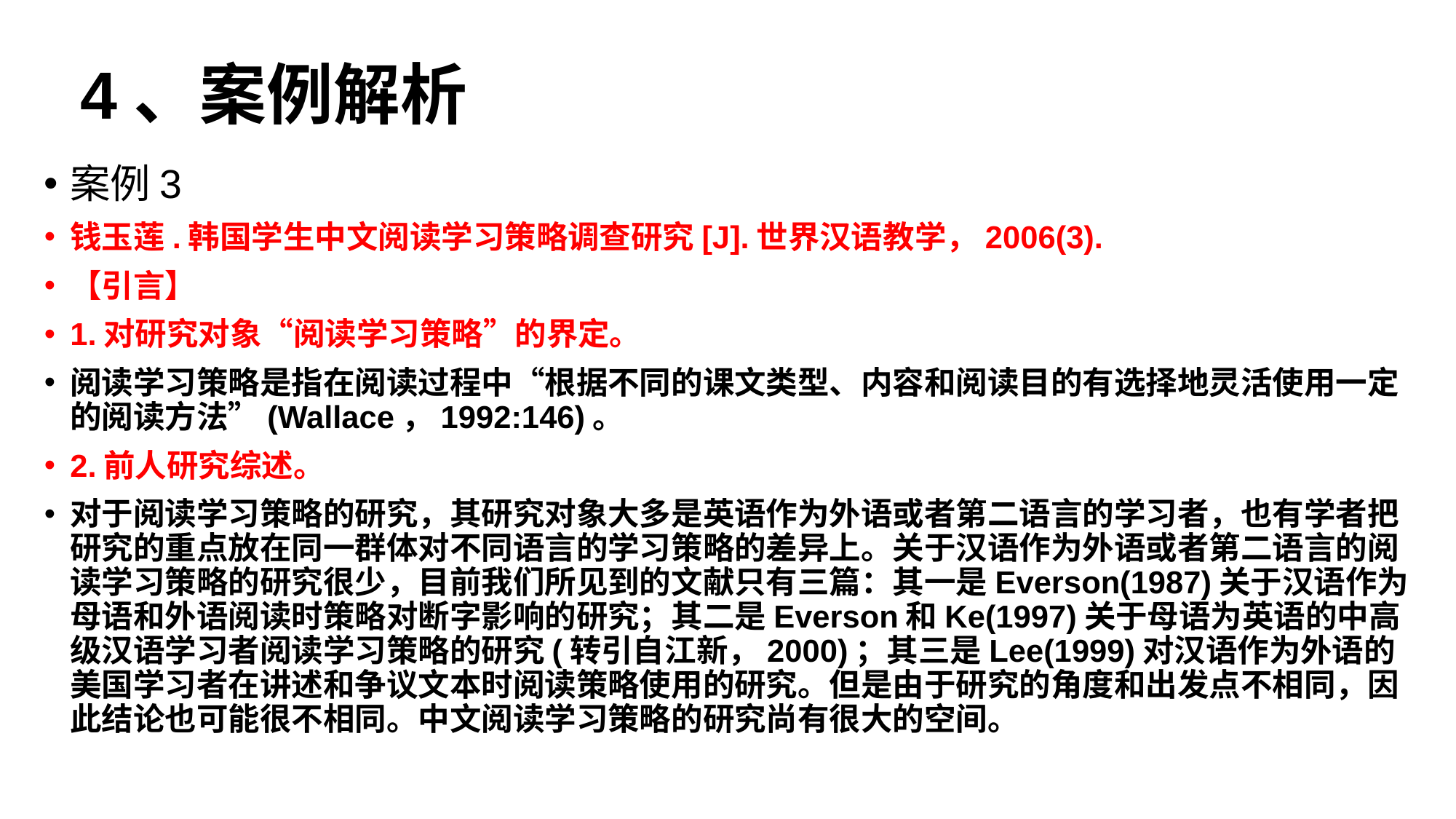

# 4、案例解析
案例3
钱玉莲.韩国学生中文阅读学习策略调查研究[J].世界汉语教学，2006(3).
【引言】
1.对研究对象“阅读学习策略”的界定。
阅读学习策略是指在阅读过程中“根据不同的课文类型、内容和阅读目的有选择地灵活使用一定的阅读方法”(Wallace，1992:146)。
2.前人研究综述。
对于阅读学习策略的研究，其研究对象大多是英语作为外语或者第二语言的学习者，也有学者把研究的重点放在同一群体对不同语言的学习策略的差异上。关于汉语作为外语或者第二语言的阅读学习策略的研究很少，目前我们所见到的文献只有三篇：其一是Everson(1987)关于汉语作为母语和外语阅读时策略对断字影响的研究；其二是Everson和Ke(1997)关于母语为英语的中高级汉语学习者阅读学习策略的研究(转引自江新，2000)；其三是Lee(1999)对汉语作为外语的美国学习者在讲述和争议文本时阅读策略使用的研究。但是由于研究的角度和出发点不相同，因此结论也可能很不相同。中文阅读学习策略的研究尚有很大的空间。